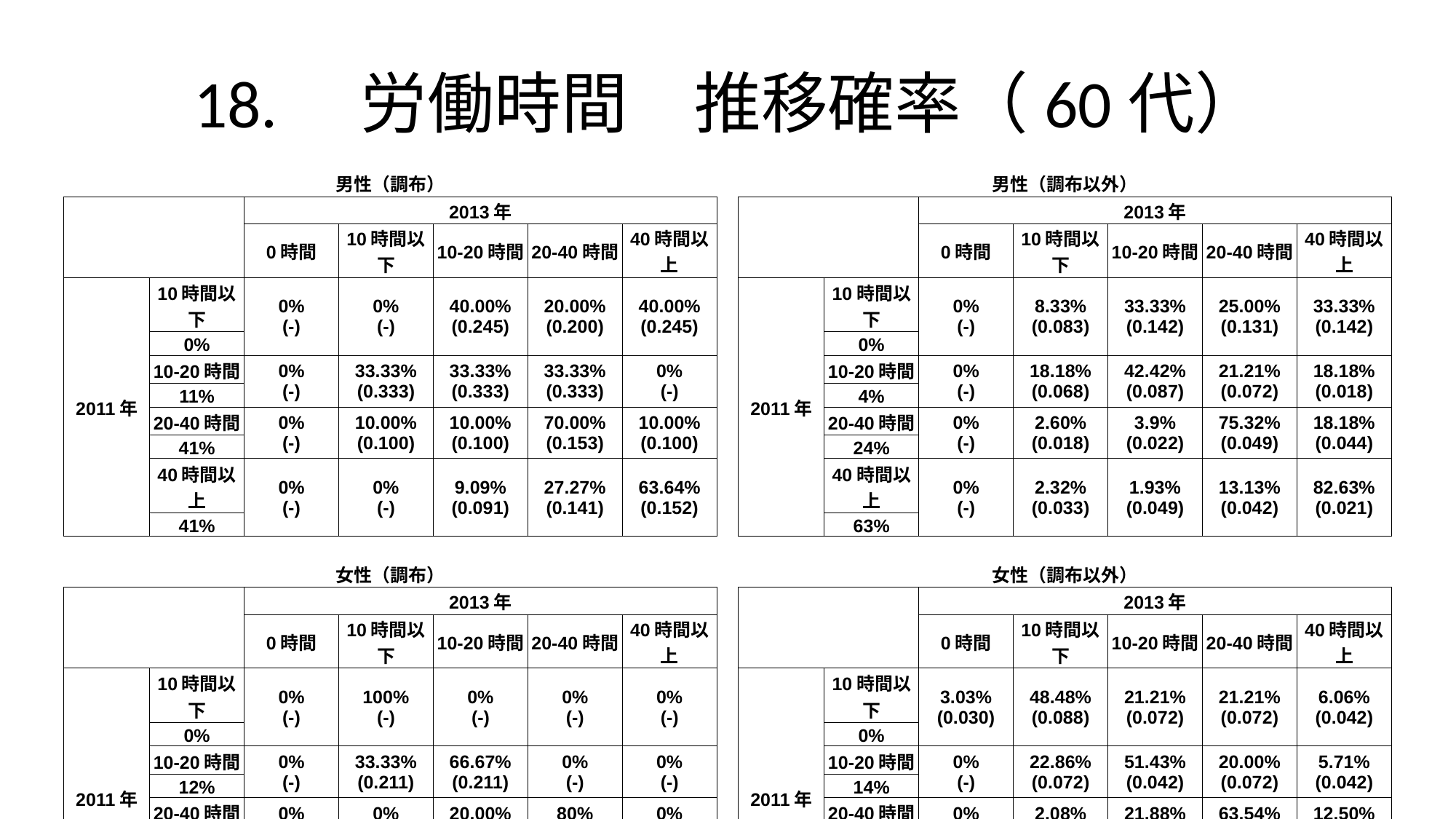

# 18.　労働時間　推移確率（60代）
| 男性（調布） |  |  |  |  |  |  |  | 男性（調布以外） |  |  |  |  |  |  |
| --- | --- | --- | --- | --- | --- | --- | --- | --- | --- | --- | --- | --- | --- | --- |
|  |  | 2013年 |  |  |  |  |  |  |  | 2013年 |  |  |  |  |
|  |  | 0時間 | 10時間以下 | 10-20時間 | 20-40時間 | 40時間以上 |  |  |  | 0時間 | 10時間以下 | 10-20時間 | 20-40時間 | 40時間以上 |
| 2011年 | 10時間以下 | 0% (-) | 0% (-) | 40.00% (0.245) | 20.00% (0.200) | 40.00% (0.245) |  | 2011年 | 10時間以下 | 0% (-) | 8.33% (0.083) | 33.33% (0.142) | 25.00% (0.131) | 33.33% (0.142) |
|  | 0% |  |  |  |  |  |  |  | 0% |  |  |  |  |  |
|  | 10-20時間 | 0% (-) | 33.33% (0.333) | 33.33% (0.333) | 33.33% (0.333) | 0% (-) |  |  | 10-20時間 | 0% (-) | 18.18% (0.068) | 42.42% (0.087) | 21.21% (0.072) | 18.18% (0.018) |
|  | 11% |  |  |  |  |  |  |  | 4% |  |  |  |  |  |
|  | 20-40時間 | 0% (-) | 10.00% (0.100) | 10.00% (0.100) | 70.00% (0.153) | 10.00% (0.100) |  |  | 20-40時間 | 0% (-) | 2.60% (0.018) | 3.9% (0.022) | 75.32% (0.049) | 18.18% (0.044) |
|  | 41% |  |  |  |  |  |  |  | 24% |  |  |  |  |  |
|  | 40時間以上 | 0% (-) | 0% (-) | 9.09% (0.091) | 27.27% (0.141) | 63.64% (0.152) |  |  | 40時間以上 | 0% (-) | 2.32% (0.033) | 1.93% (0.049) | 13.13% (0.042) | 82.63% (0.021) |
|  | 41% |  |  |  |  |  |  |  | 63% |  |  |  |  |  |
|  |  |  |  |  |  |  |  |  |  |  |  |  |  |  |
| 女性（調布） |  |  |  |  |  |  |  | 女性（調布以外） |  |  |  |  |  |  |
|  |  | 2013年 |  |  |  |  |  |  |  | 2013年 |  |  |  |  |
|  |  | 0時間 | 10時間以下 | 10-20時間 | 20-40時間 | 40時間以上 |  |  |  | 0時間 | 10時間以下 | 10-20時間 | 20-40時間 | 40時間以上 |
| 2011年 | 10時間以下 | 0% (-) | 100% (-) | 0% (-) | 0% (-) | 0% (-) |  | 2011年 | 10時間以下 | 3.03% (0.030) | 48.48% (0.088) | 21.21% (0.072) | 21.21% (0.072) | 6.06% (0.042) |
|  | 0% |  |  |  |  |  |  |  | 0% |  |  |  |  |  |
|  | 10-20時間 | 0% (-) | 33.33% (0.211) | 66.67% (0.211) | 0% (-) | 0% (-) |  |  | 10-20時間 | 0% (-) | 22.86% (0.072) | 51.43% (0.042) | 20.00% (0.072) | 5.71% (0.042) |
|  | 12% |  |  |  |  |  |  |  | 14% |  |  |  |  |  |
|  | 20-40時間 | 0% (-) | 0% (-) | 20.00% (0.200) | 80% (0.200) | 0% (-) |  |  | 20-40時間 | 0% (-) | 2.08% (0.072) | 21.88% (0.086) | 63.54% (0.069) | 12.50% (0.030) |
|  | 41% |  |  |  |  |  |  |  | 41% |  |  |  |  |  |
|  | 40時間以上 | 0% (-) | 0% (-) | 25.00% (0.250) | 25.00% (0.250) | 50.00% (0.289) |  |  | 40時間以上 | 0% (-) | 1.25% (0.015) | 6.25% (0.042) | 26.25% (0.072) | 66.25% (0.086) |
|  | 21% |  |  |  |  |  |  |  | 31% |  |  |  |  |  |